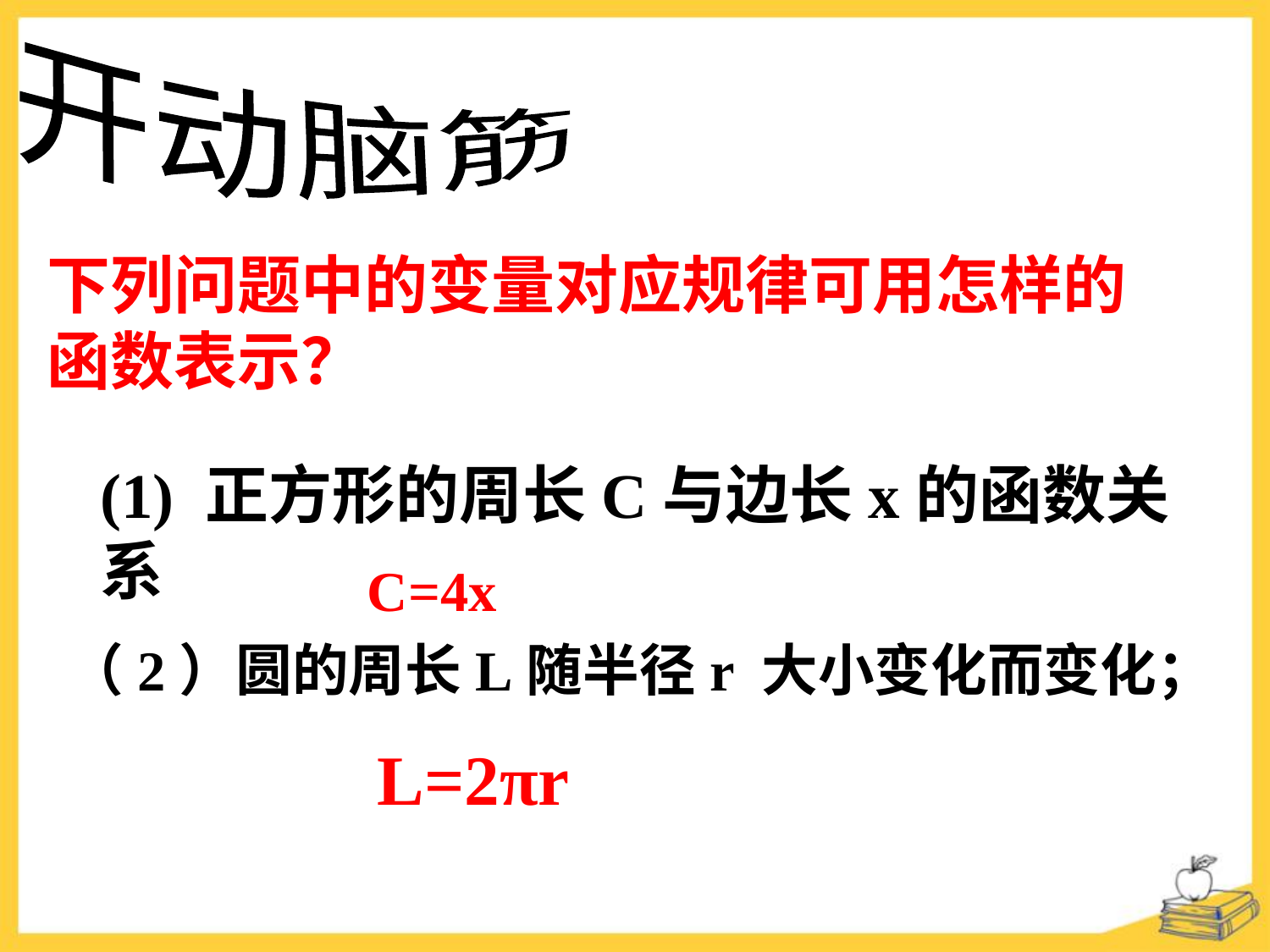

开动脑筋
下列问题中的变量对应规律可用怎样的函数表示？
(1) 正方形的周长C与边长x的函数关系
C=4x
（2）圆的周长L随半径r 大小变化而变化；
L=2πr